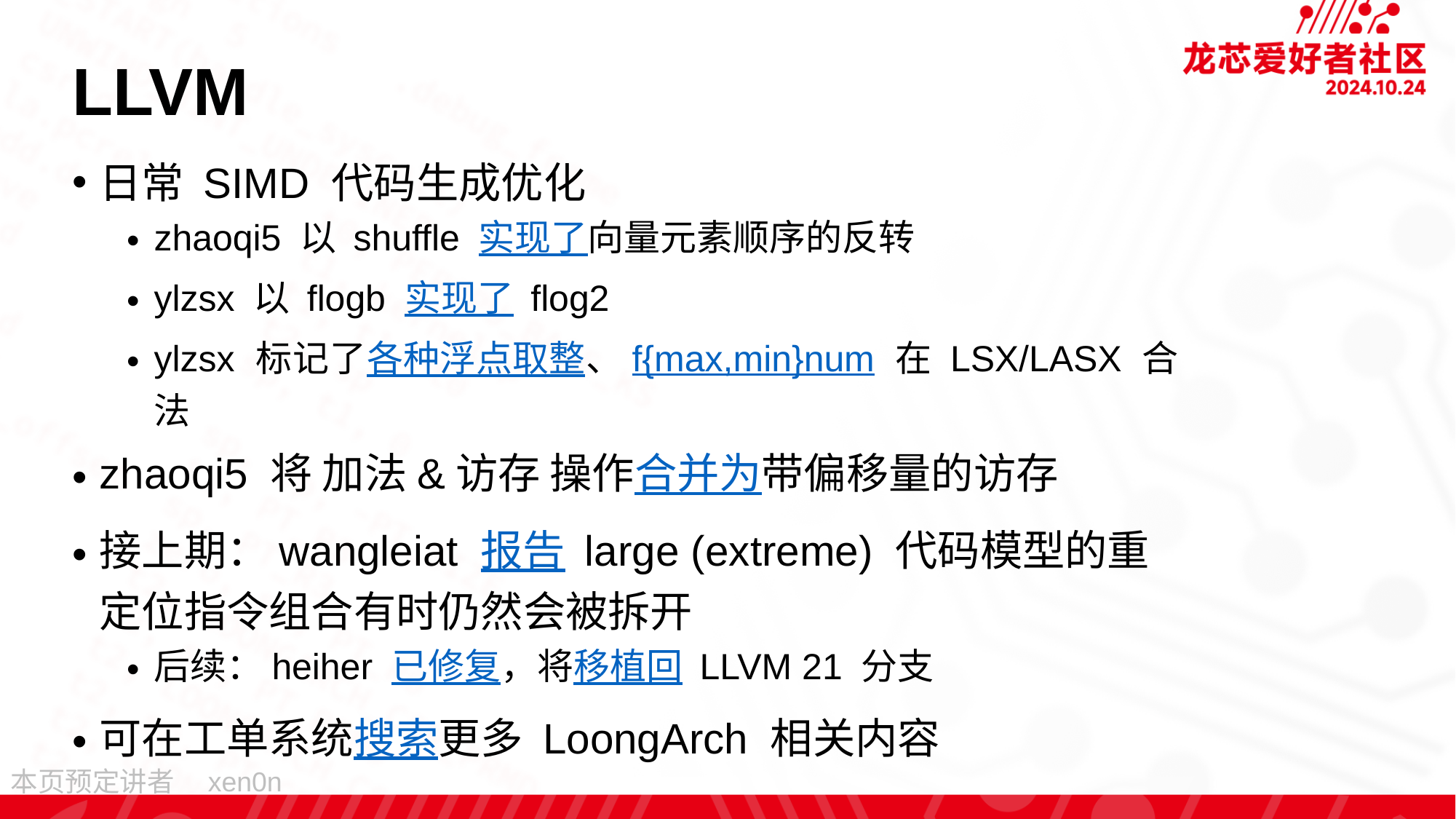

# LLVM
日常 SIMD 代码生成优化
zhaoqi5 以 shuffle 实现了向量元素顺序的反转
ylzsx 以 flogb 实现了 flog2
ylzsx 标记了各种浮点取整、f{max,min}num 在 LSX/LASX 合法
zhaoqi5 将 加法&访存 操作合并为带偏移量的访存
接上期：wangleiat 报告 large (extreme) 代码模型的重定位指令组合有时仍然会被拆开
后续：heiher 已修复，将移植回 LLVM 21 分支
可在工单系统搜索更多 LoongArch 相关内容
xen0n